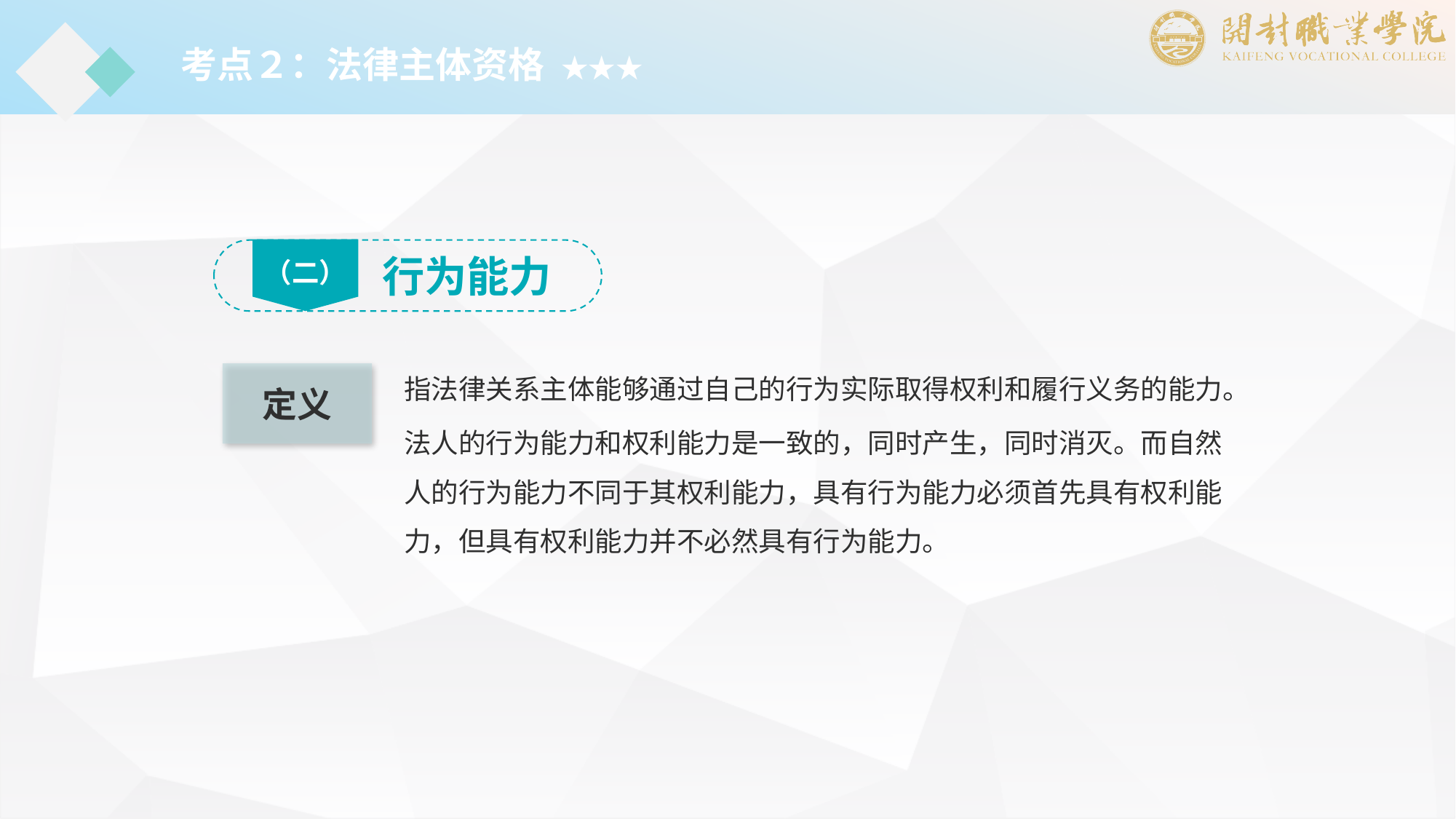

考点２：法律主体资格  ★★★
（二）

行为能力
指法律关系主体能够通过自己的行为实际取得权利和履行义务的能力。

定义
法人的行为能力和权利能力是一致的，同时产生，同时消灭。而自然人的行为能力不同于其权利能力，具有行为能力必须首先具有权利能力，但具有权利能力并不必然具有行为能力。